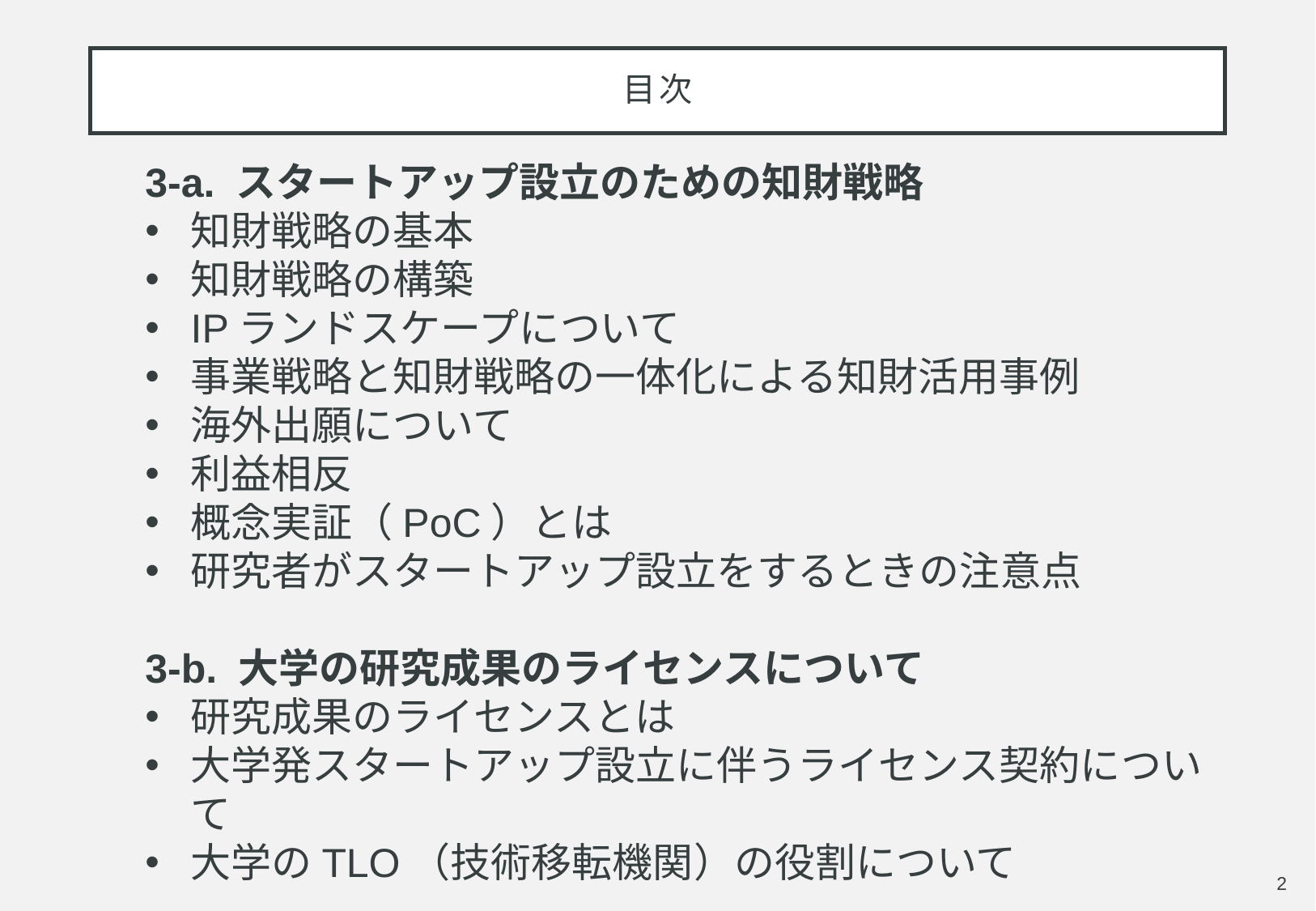

# 目次
3-a. スタートアップ設立のための知財戦略
知財戦略の基本
知財戦略の構築
IPランドスケープについて
事業戦略と知財戦略の一体化による知財活用事例
海外出願について
利益相反
概念実証（PoC）とは
研究者がスタートアップ設立をするときの注意点

3-b. 大学の研究成果のライセンスについて
研究成果のライセンスとは
大学発スタートアップ設立に伴うライセンス契約について
大学のTLO（技術移転機関）の役割について
2